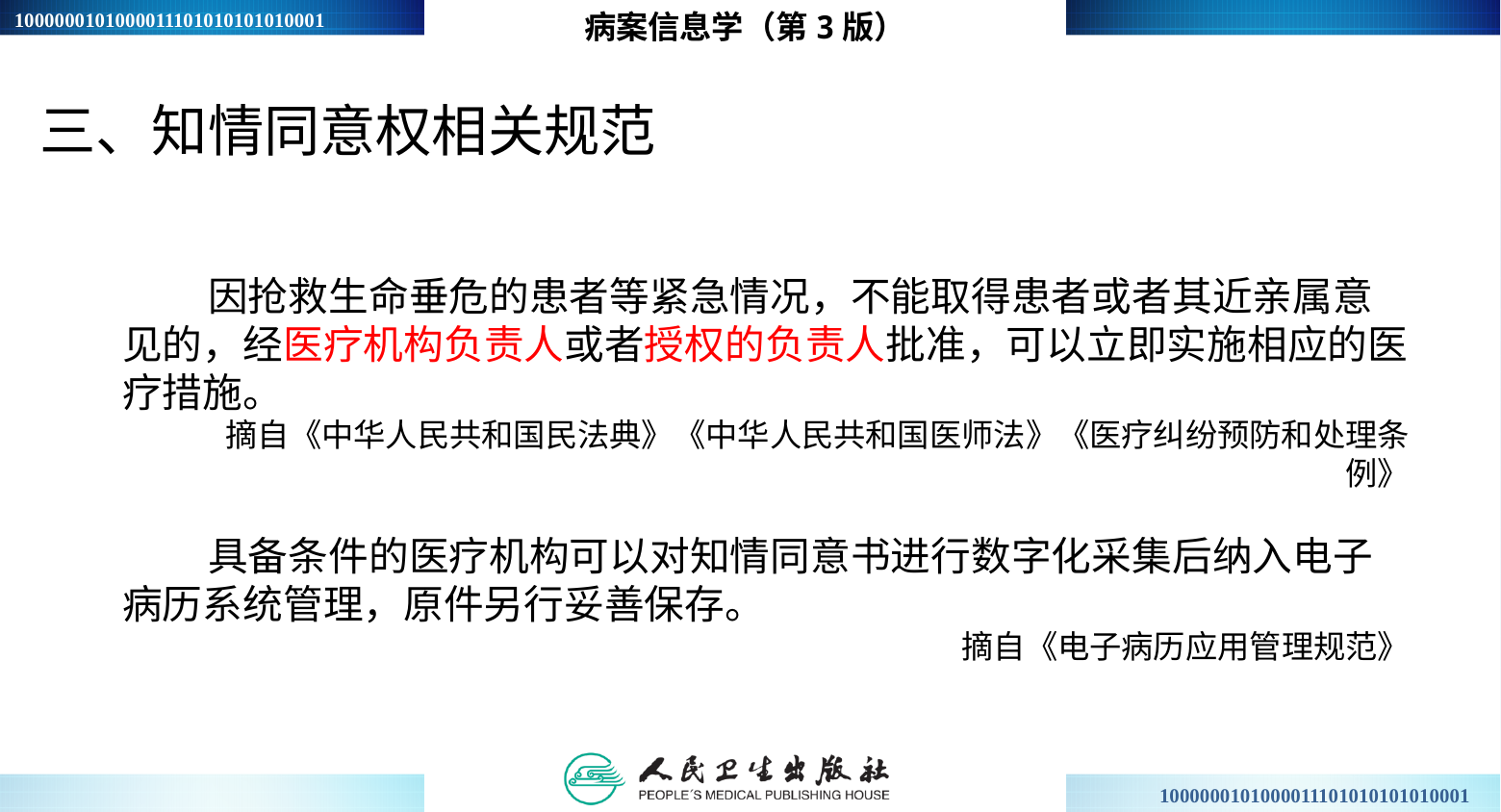

病案信息学（第3版）
三、知情同意权相关规范
因抢救生命垂危的患者等紧急情况，不能取得患者或者其近亲属意见的，经医疗机构负责人或者授权的负责人批准，可以立即实施相应的医疗措施。
摘自《中华人民共和国民法典》《中华人民共和国医师法》《医疗纠纷预防和处理条例》

具备条件的医疗机构可以对知情同意书进行数字化采集后纳入电子病历系统管理，原件另行妥善保存。
摘自《电子病历应用管理规范》